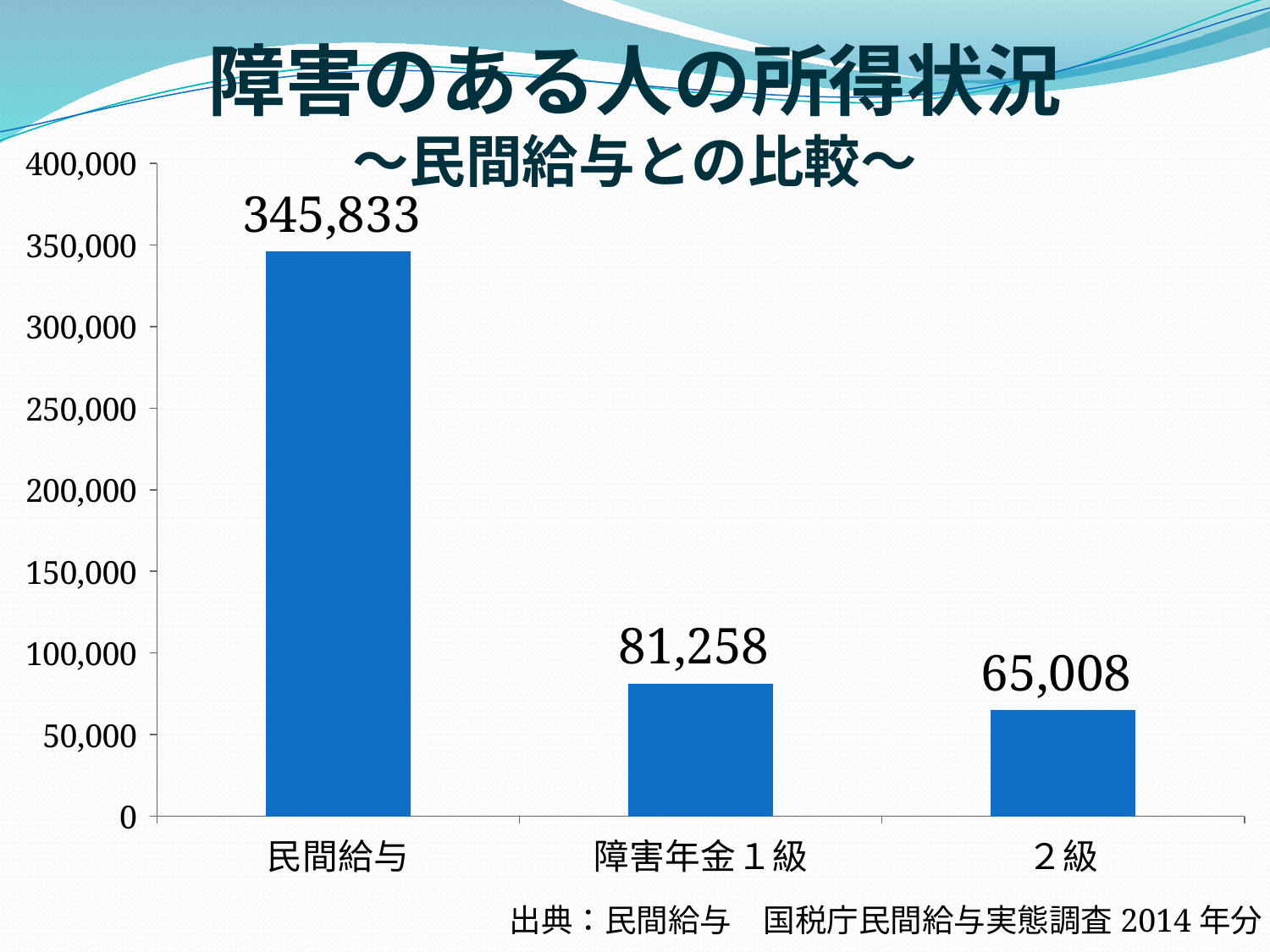

障害のある人の所得状況
～民間給与との比較～

### Chart

| Category | 系列 1 |
|---|---|
| 民間給与 | 345833.0 |
| 障害年金１級 | 81258.0 |
| ２級 | 65008.0 |
出典：民間給与　国税庁民間給与実態調査2014年分